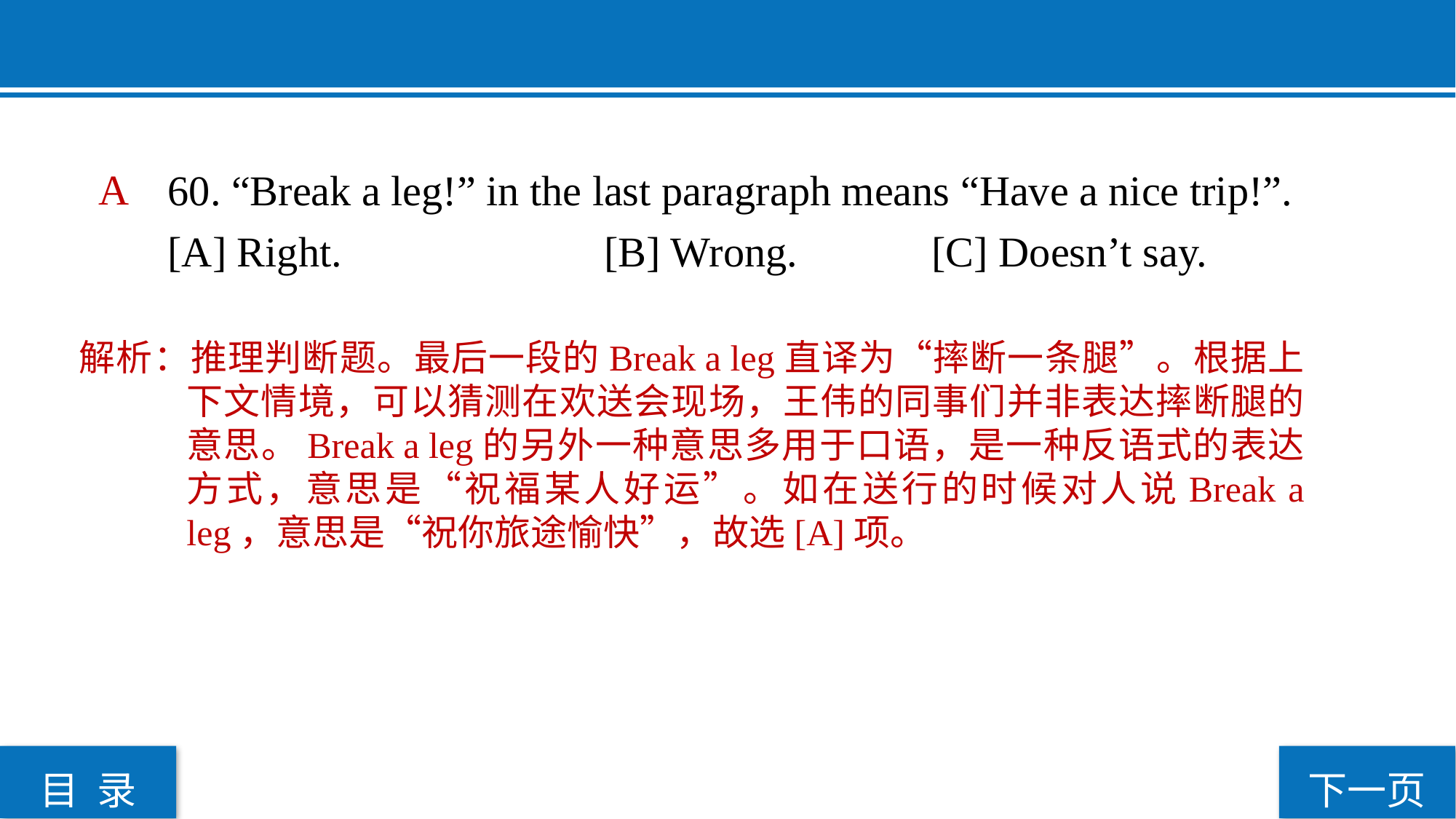

60. “Break a leg!” in the last paragraph means “Have a nice trip!”.
[A] Right. 			[B] Wrong. 		[C] Doesn’t say.
 A
解析：推理判断题。最后一段的Break a leg直译为“摔断一条腿”。根据上下文情境，可以猜测在欢送会现场，王伟的同事们并非表达摔断腿的意思。Break a leg的另外一种意思多用于口语，是一种反语式的表达方式，意思是“祝福某人好运”。如在送行的时候对人说Break a leg，意思是“祝你旅途愉快”，故选[A]项。